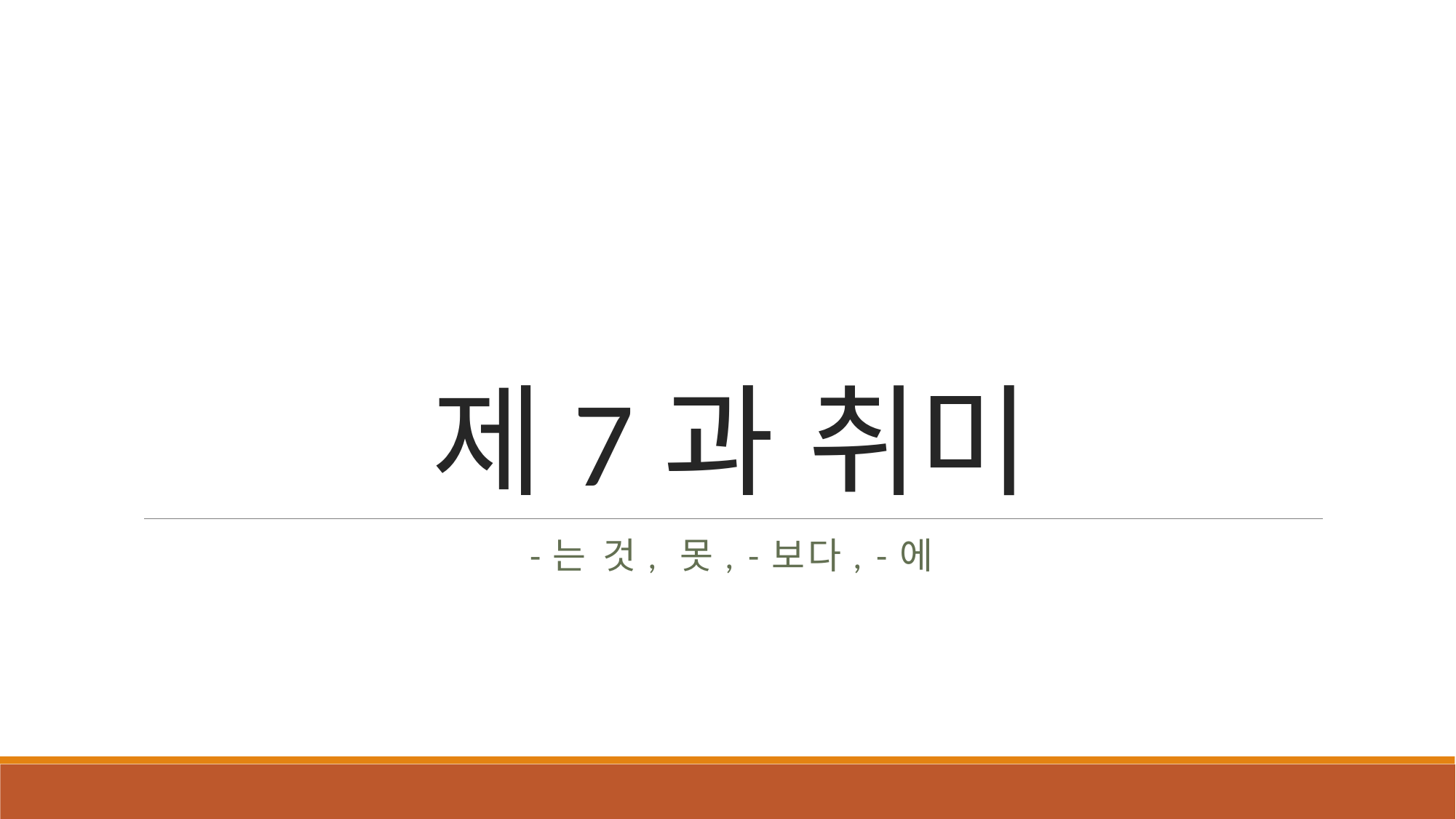

# 제7과 취미
-는 것, 못, -보다, -에